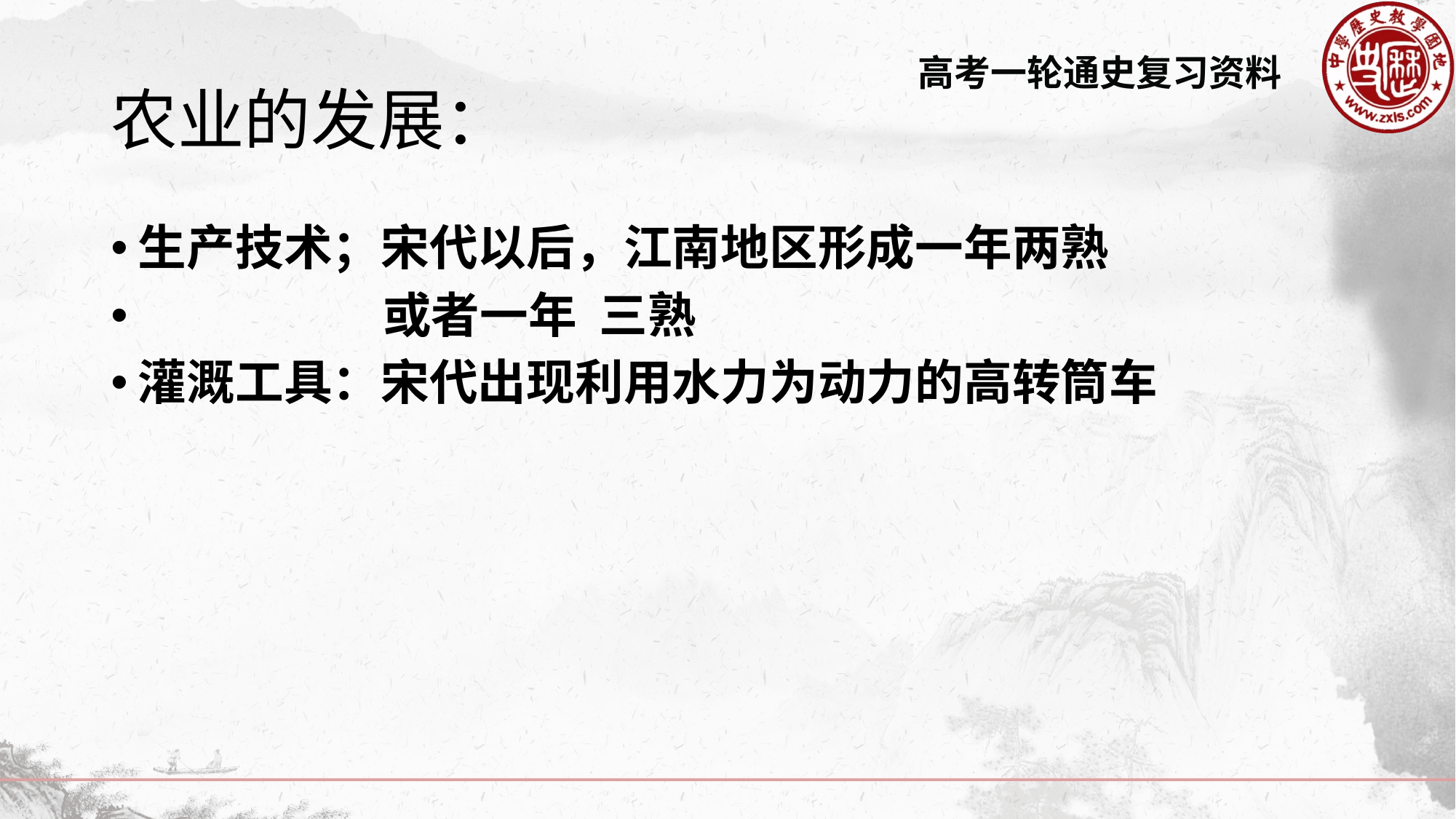

# 农业的发展：
生产技术；宋代以后，江南地区形成一年两熟
                     或者一年  三熟
灌溉工具：宋代出现利用水力为动力的高转筒车